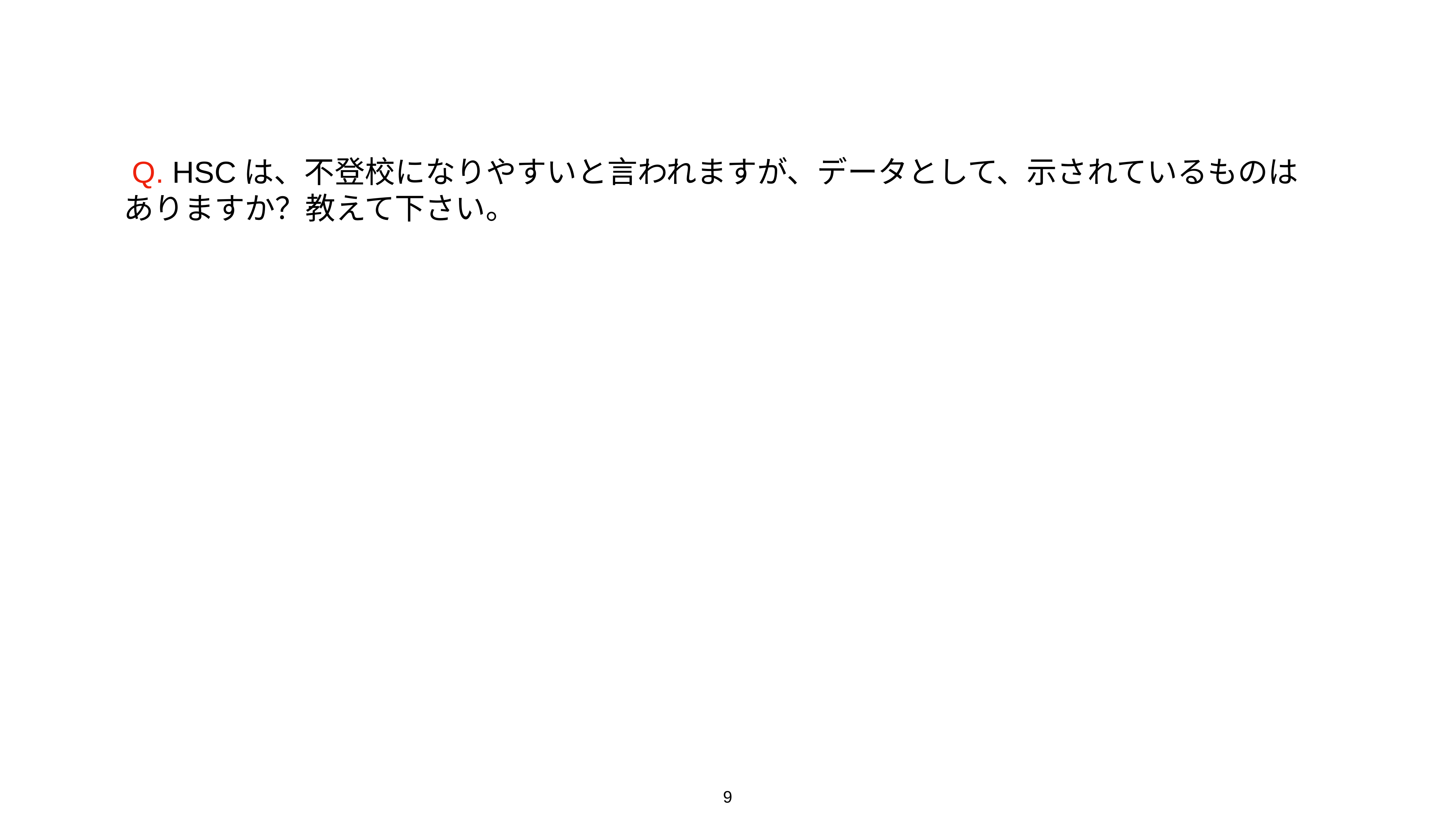

Q. HSCは、不登校になりやすいと言われますが、データとして、示されているものはありますか？教えて下さい。
9